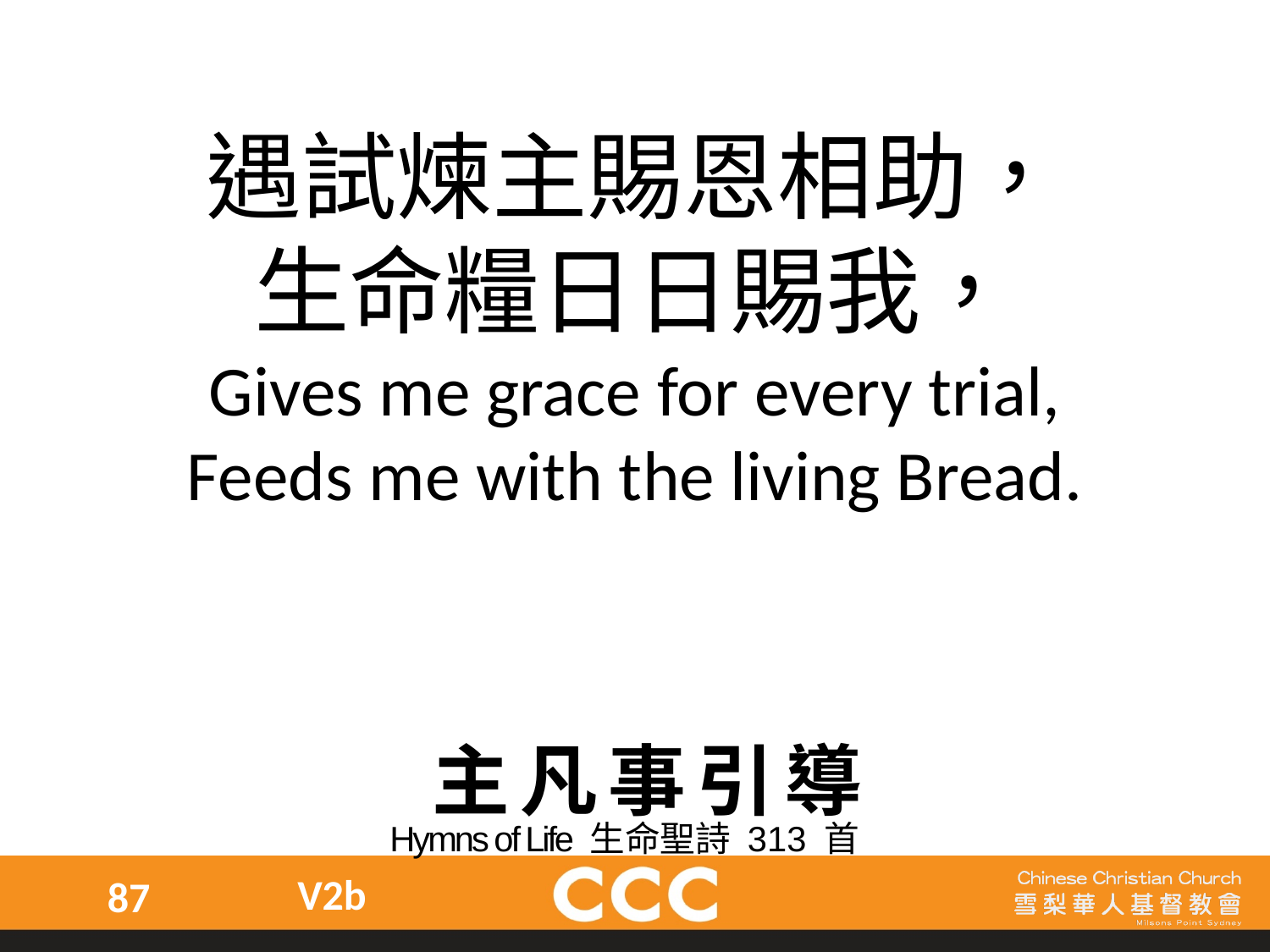

遇試煉主賜恩相助，
生命糧日日賜我，
Gives me grace for every trial,
Feeds me with the living Bread.
主凡事引導
Hymns of Life 生命聖詩 313 首
V2b
87